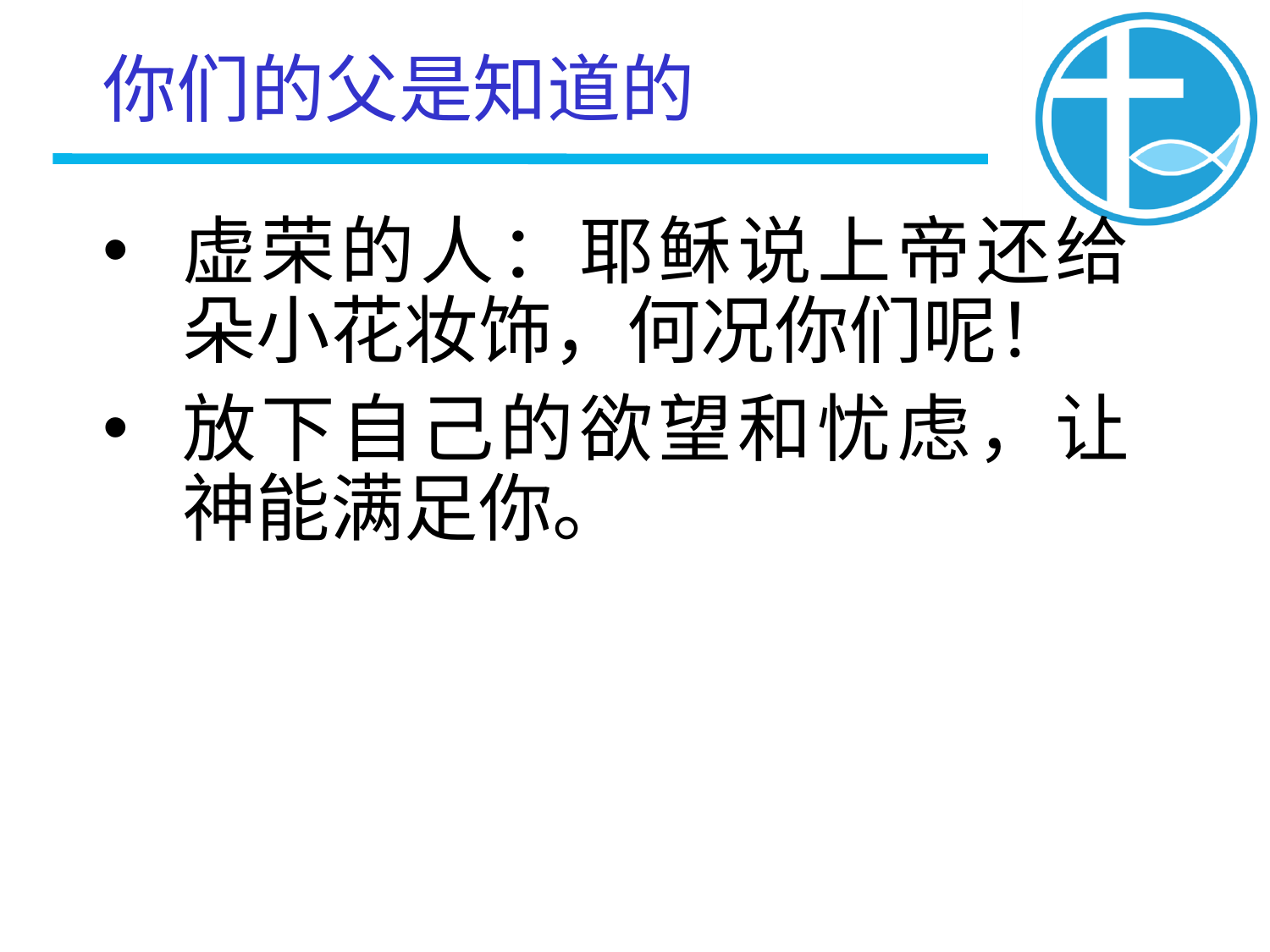

# 你们的⽗是知道的
虚荣的⼈：耶稣说上帝还给朵⼩花妆饰，何况你们呢！
放下⾃⼰的欲望和忧虑，让神能满⾜你。